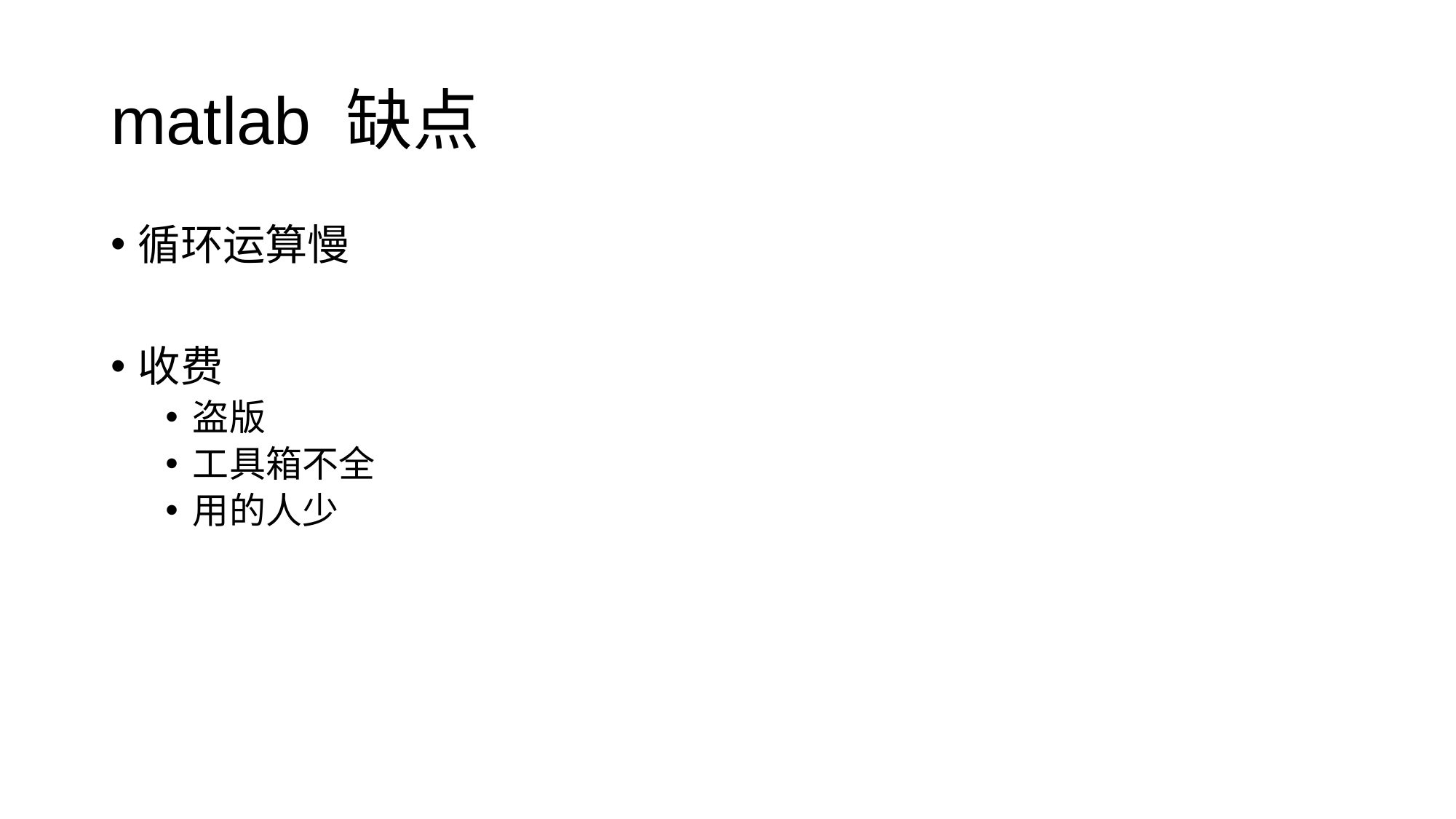

# matlab 缺点
循环运算慢

收费
盗版
工具箱不全
用的人少